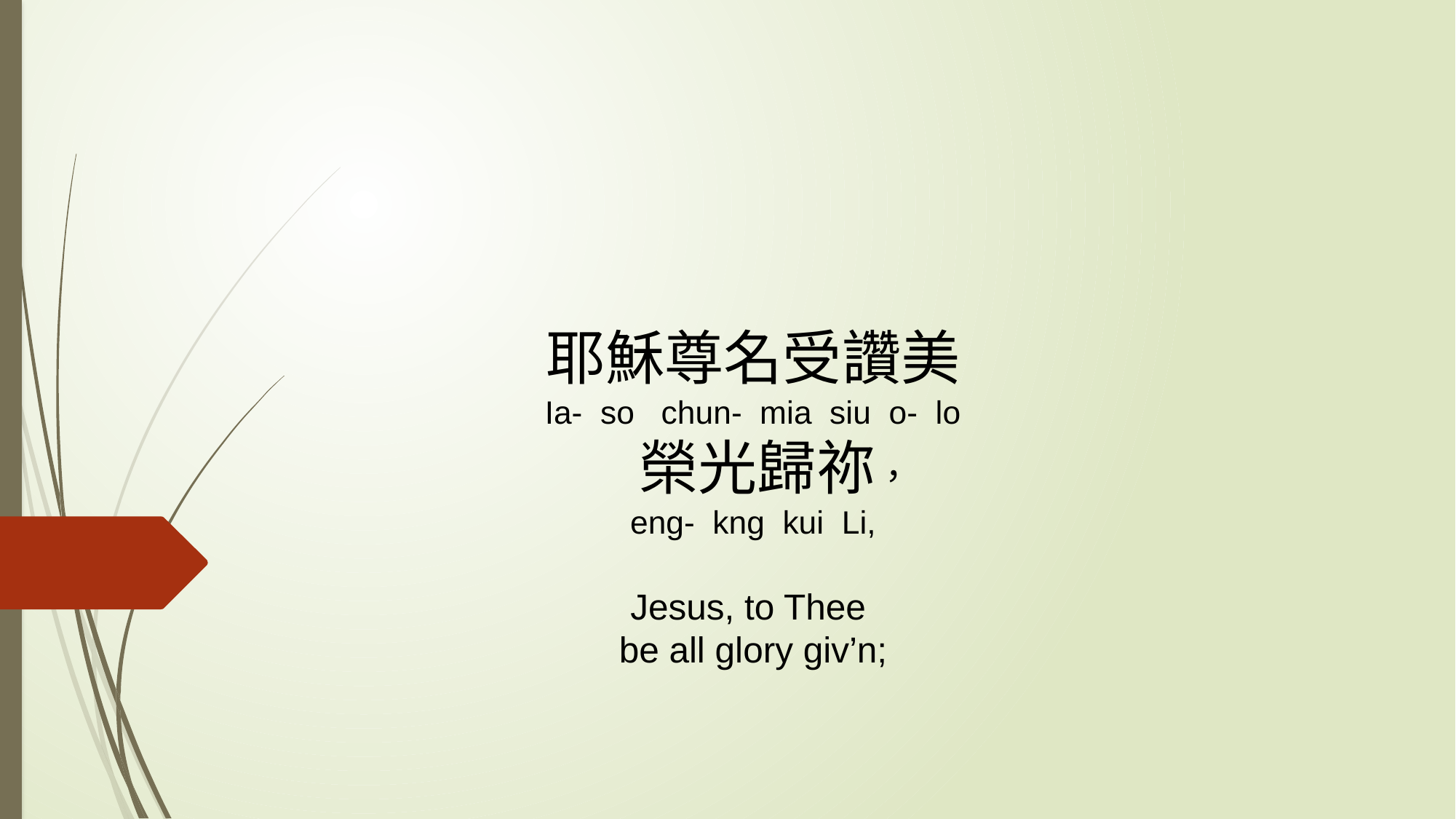

# 耶穌尊名受讚美 Ia-  so   chun-  mia  siu  o-  lo 榮光歸祢， eng-  kng  kui  Li, Jesus, to Thee be all glory giv’n;